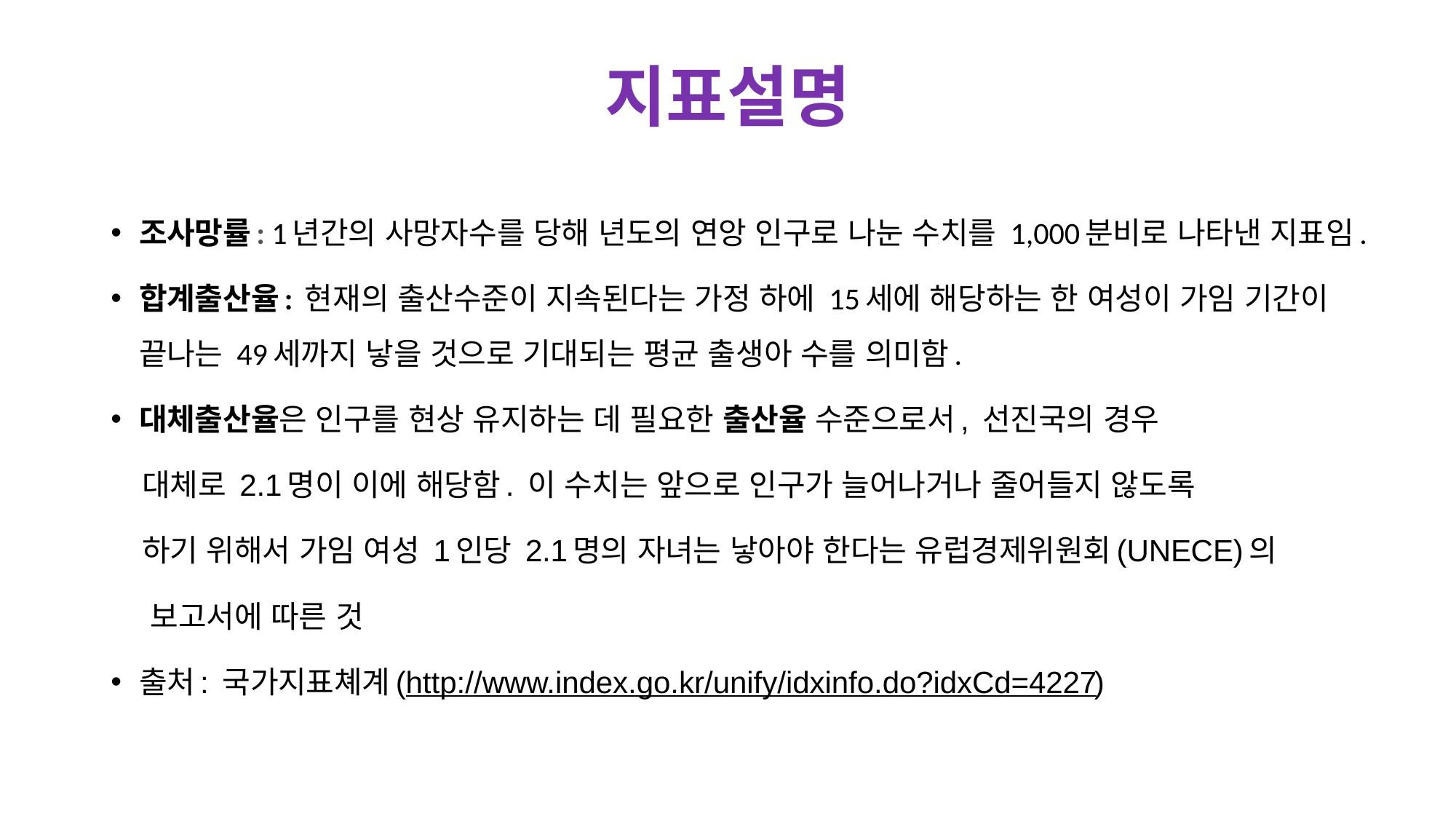

# 지표설명
조사망률: 1년간의 사망자수를 당해 년도의 연앙 인구로 나눈 수치를 1,000분비로 나타낸 지표임.
합계출산율: 현재의 출산수준이 지속된다는 가정 하에 15세에 해당하는 한 여성이 가임 기간이 끝나는 49세까지 낳을 것으로 기대되는 평균 출생아 수를 의미함.
대체출산율은 인구를 현상 유지하는 데 필요한 출산율 수준으로서, 선진국의 경우
   대체로 2.1명이 이에 해당함. 이 수치는 앞으로 인구가 늘어나거나 줄어들지 않도록
   하기 위해서 가임 여성 1인당 2.1명의 자녀는 낳아야 한다는 유럽경제위원회(UNECE)의
    보고서에 따른 것
출처: 국가지표쳬계(http://www.index.go.kr/unify/idxinfo.do?idxCd=4227)